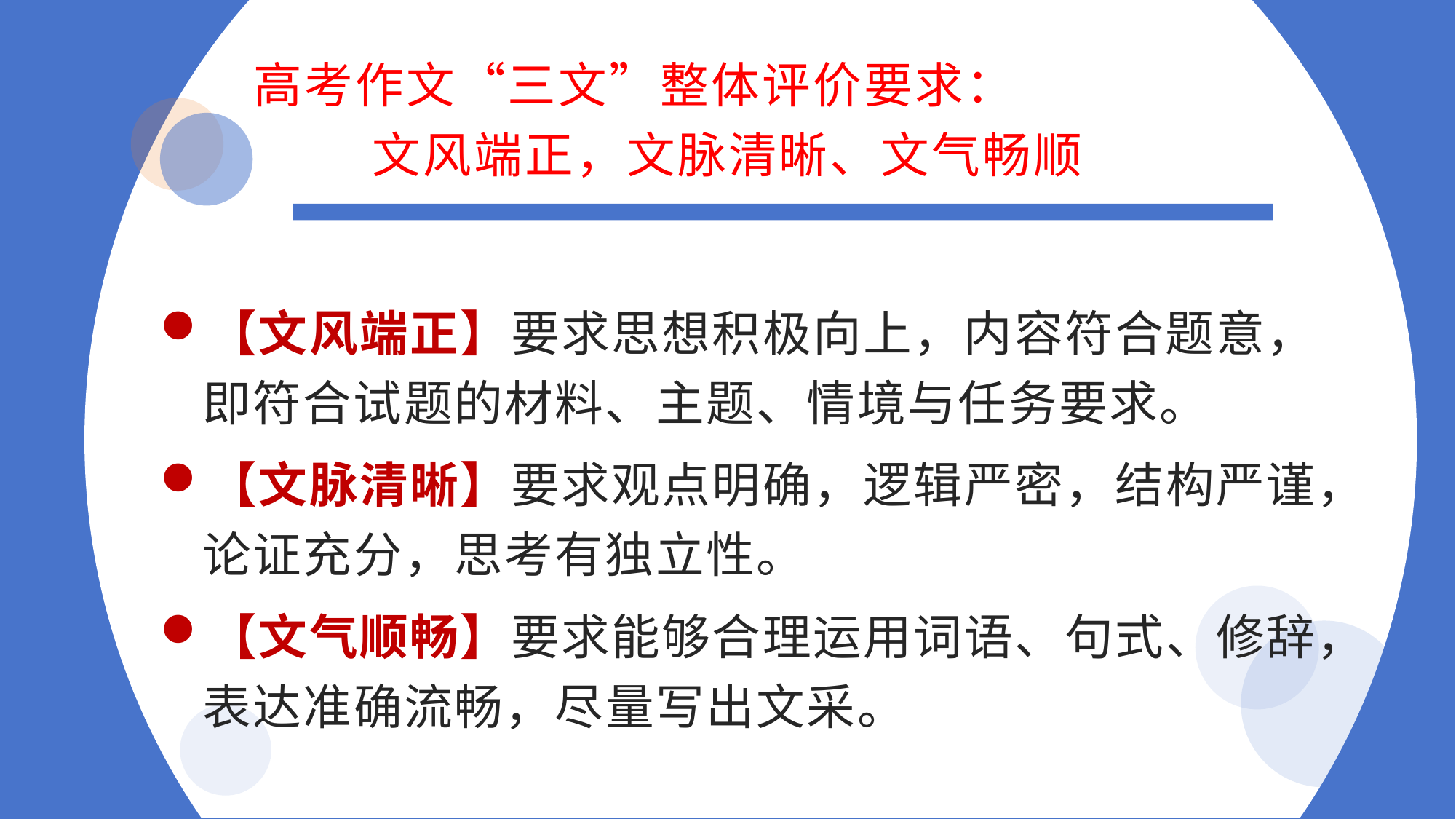

高考作文“三文”整体评价要求：
         文风端正，文脉清晰、文气畅顺

【文风端正】要求思想积极向上，内容符合题意，即符合试题的材料、主题、情境与任务要求。
【文脉清晰】要求观点明确，逻辑严密，结构严谨，论证充分，思考有独立性。
【文气顺畅】要求能够合理运用词语、句式、修辞，表达准确流畅，尽量写出文采。